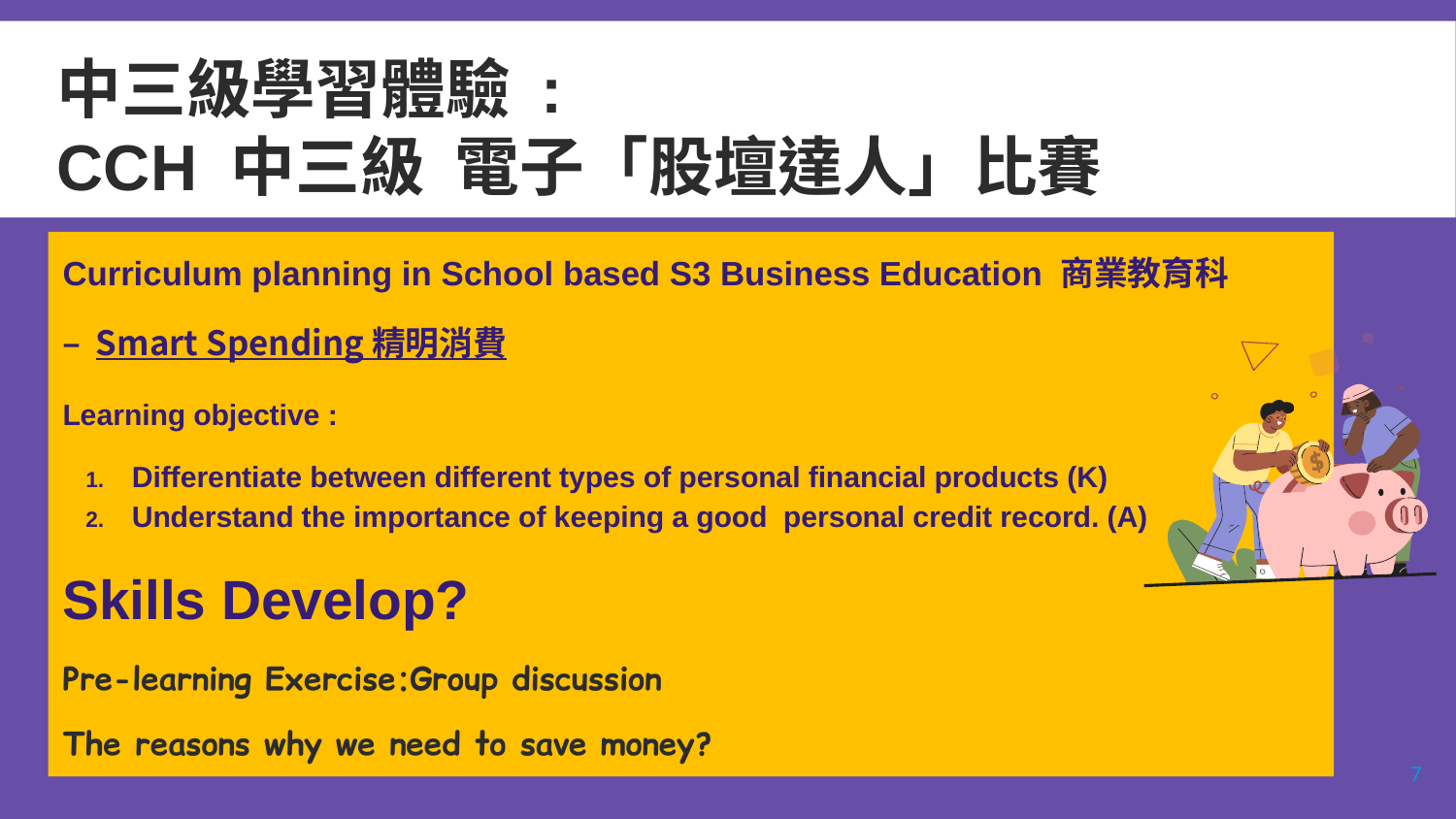

# 中三級學習體驗 :
CCH 中三級  電子「股壇達人」比賽
Curriculum planning in School based S3 Business Education 商業教育科
– Smart Spending 精明消費
Learning objective :
Differentiate between different types of personal financial products (K)
Understand the importance of keeping a good  personal credit record. (A)
Skills Develop?
Pre-learning Exercise:Group discussion
The reasons why we need to save money?

7